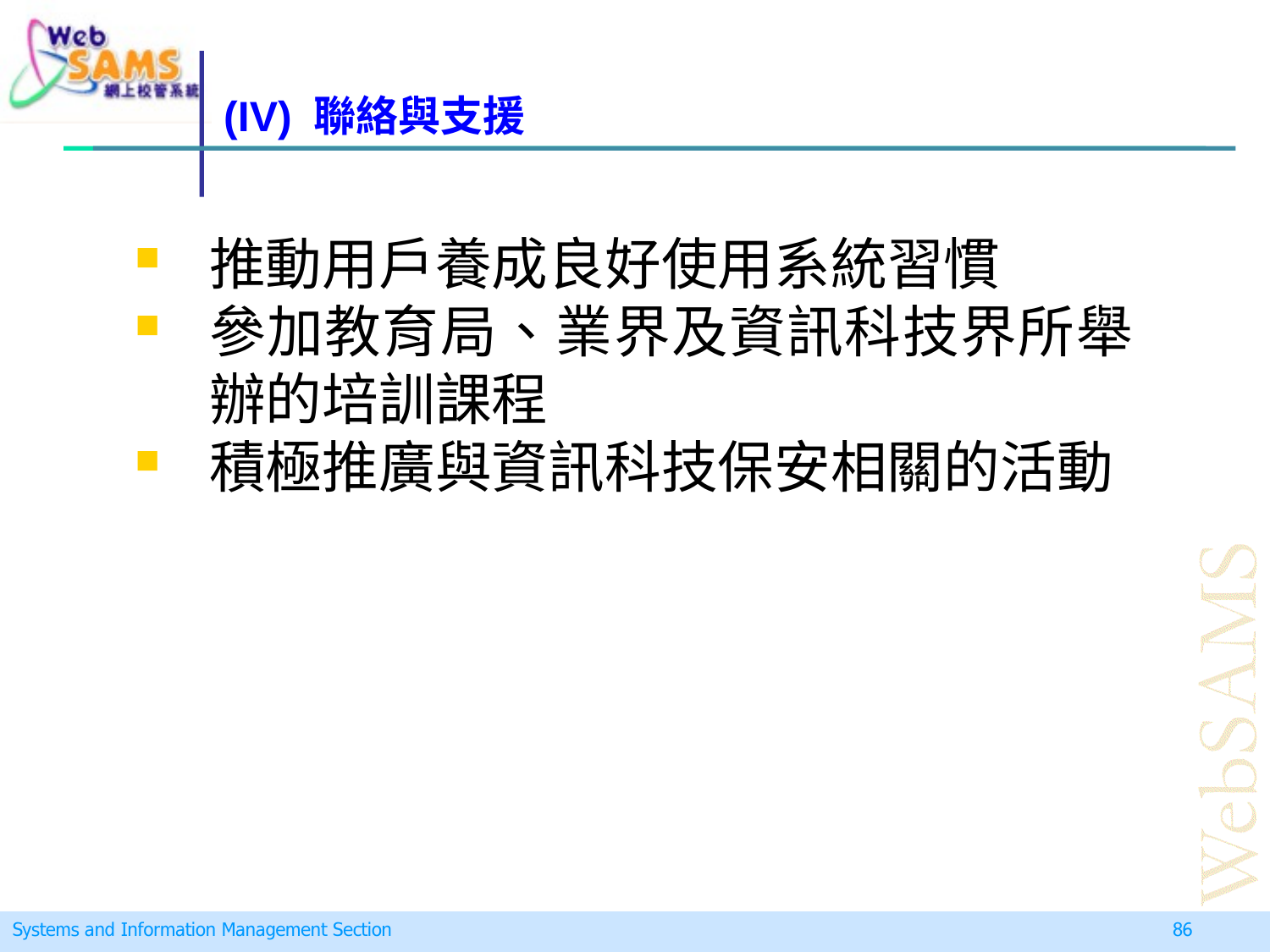

# (IV) 聯絡與支援
推動用戶養成良好使用系統習慣
參加教育局、業界及資訊科技界所舉辦的培訓課程
積極推廣與資訊科技保安相關的活動